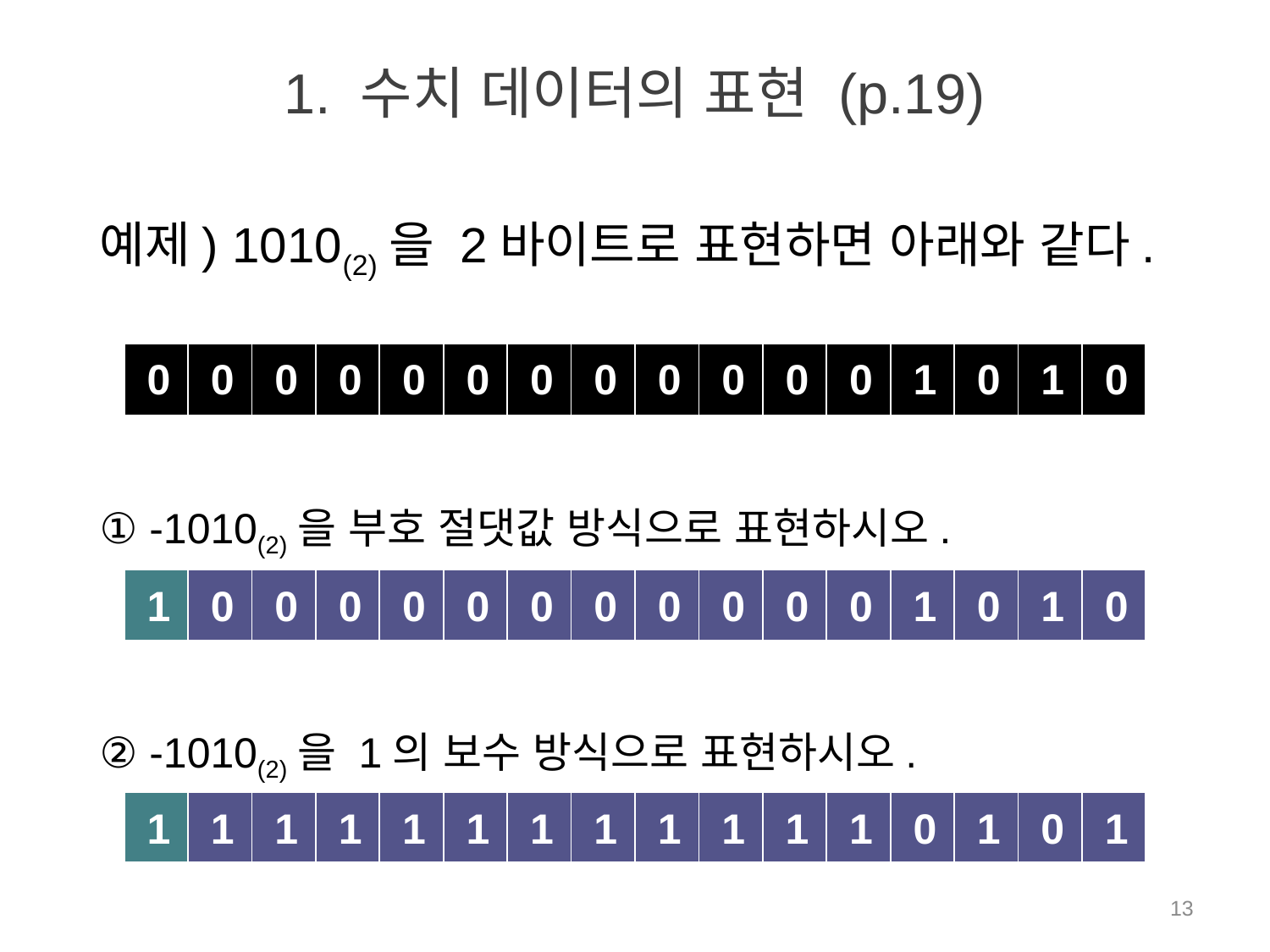

# 1. 수치 데이터의 표현 (p.19)
예제) 1010(2)을 2바이트로 표현하면 아래와 같다.
|  |  |  |  |  |  |  |  |  |  |  |  |  |  |  |  |
| --- | --- | --- | --- | --- | --- | --- | --- | --- | --- | --- | --- | --- | --- | --- | --- |
0
0
0
0
0
0
0
0
0
0
0
0
1
0
1
0
① -1010(2)을 부호 절댓값 방식으로 표현하시오.
|  |  |  |  |  |  |  |  |  |  |  |  |  |  |  |  |
| --- | --- | --- | --- | --- | --- | --- | --- | --- | --- | --- | --- | --- | --- | --- | --- |
1
0
0
0
0
0
0
0
0
0
0
0
1
0
1
0
② -1010(2)을 1의 보수 방식으로 표현하시오.
|  |  |  |  |  |  |  |  |  |  |  |  |  |  |  |  |
| --- | --- | --- | --- | --- | --- | --- | --- | --- | --- | --- | --- | --- | --- | --- | --- |
1
1
1
1
1
1
1
1
1
1
1
1
0
1
0
1
13